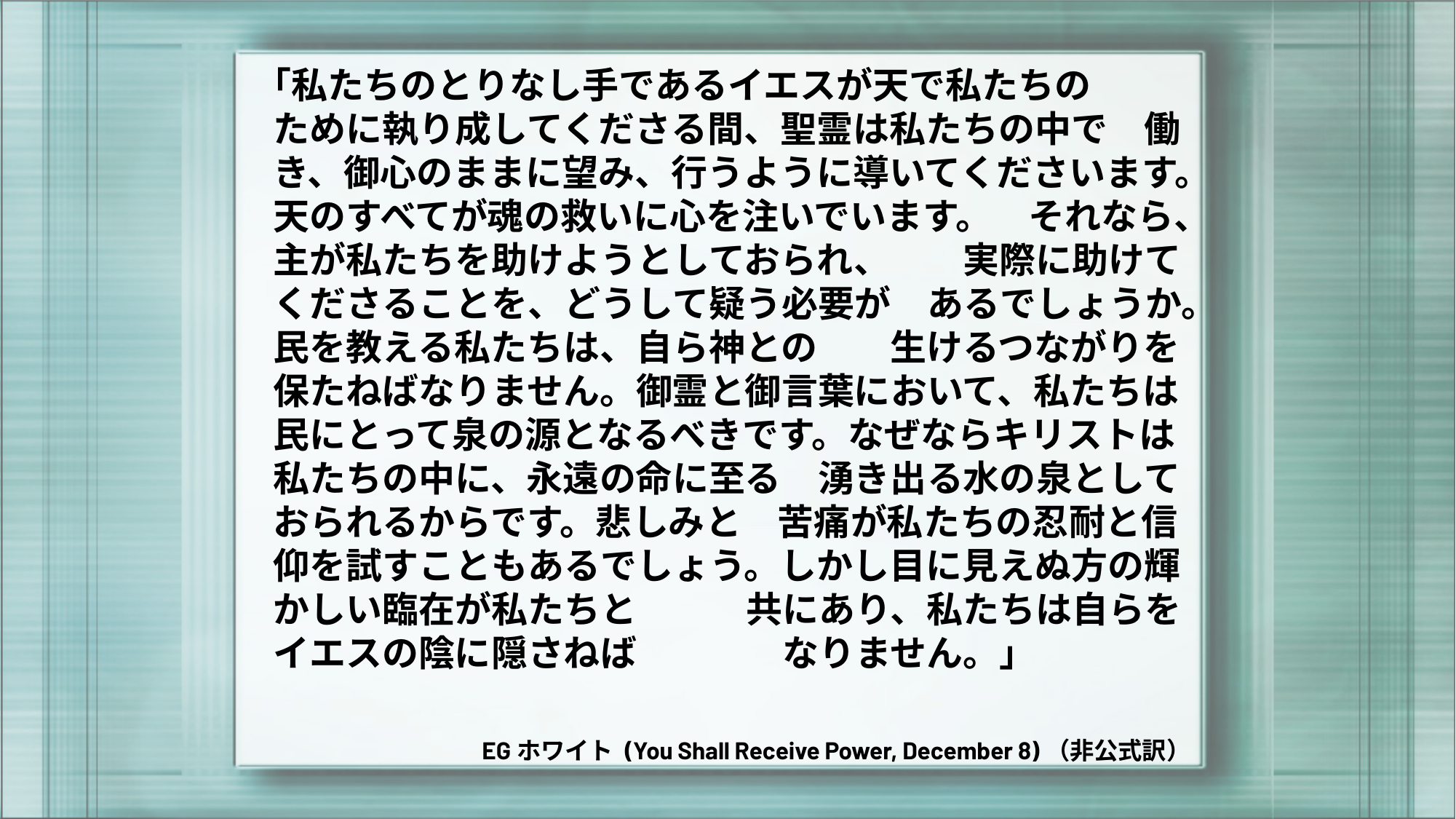

｢私たちのとりなし手であるイエスが天で私たちの　　ために執り成してくださる間、聖霊は私たちの中で　働き、御心のままに望み、行うように導いてくださいます。天のすべてが魂の救いに心を注いでいます。　それなら、主が私たちを助けようとしておられ、　　実際に助けてくださることを、どうして疑う必要が　あるでしょうか。民を教える私たちは、自ら神との　　生けるつながりを保たねばなりません。御霊と御言葉において、私たちは民にとって泉の源となるべきです。なぜならキリストは私たちの中に、永遠の命に至る　湧き出る水の泉としておられるからです。悲しみと　苦痛が私たちの忍耐と信仰を試すこともあるでしょう。しかし目に見えぬ方の輝かしい臨在が私たちと　　　共にあり、私たちは自らをイエスの陰に隠さねば　　　　なりません。」
EGホワイト (You Shall Receive Power, December 8)（非公式訳）